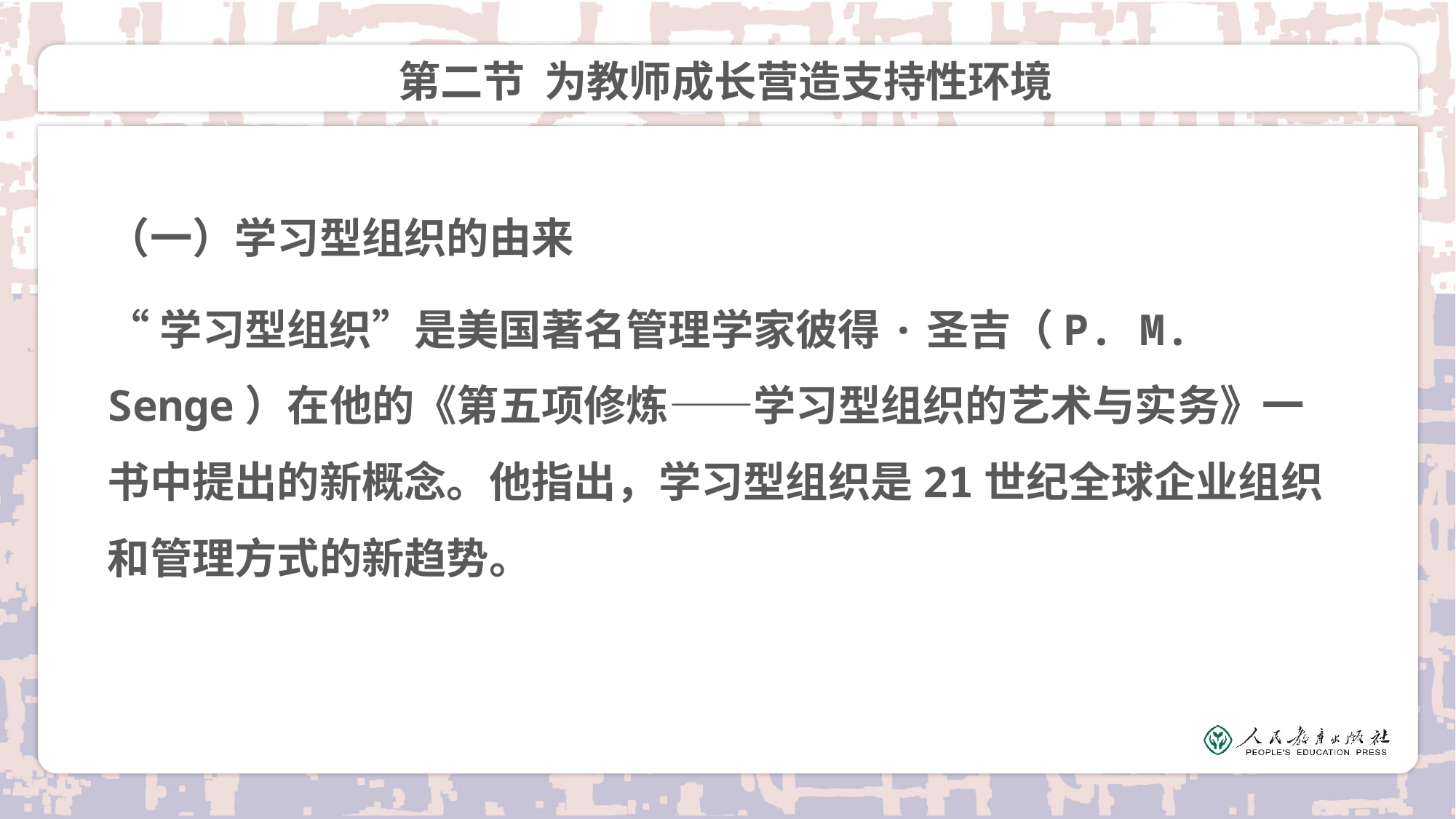

# 第二节  为教师成长营造支持性环境
（一）学习型组织的由来
“学习型组织”是美国著名管理学家彼得·圣吉（P. M. Senge）在他的《第五项修炼——学习型组织的艺术与实务》一书中提出的新概念。他指出，学习型组织是21世纪全球企业组织和管理方式的新趋势。